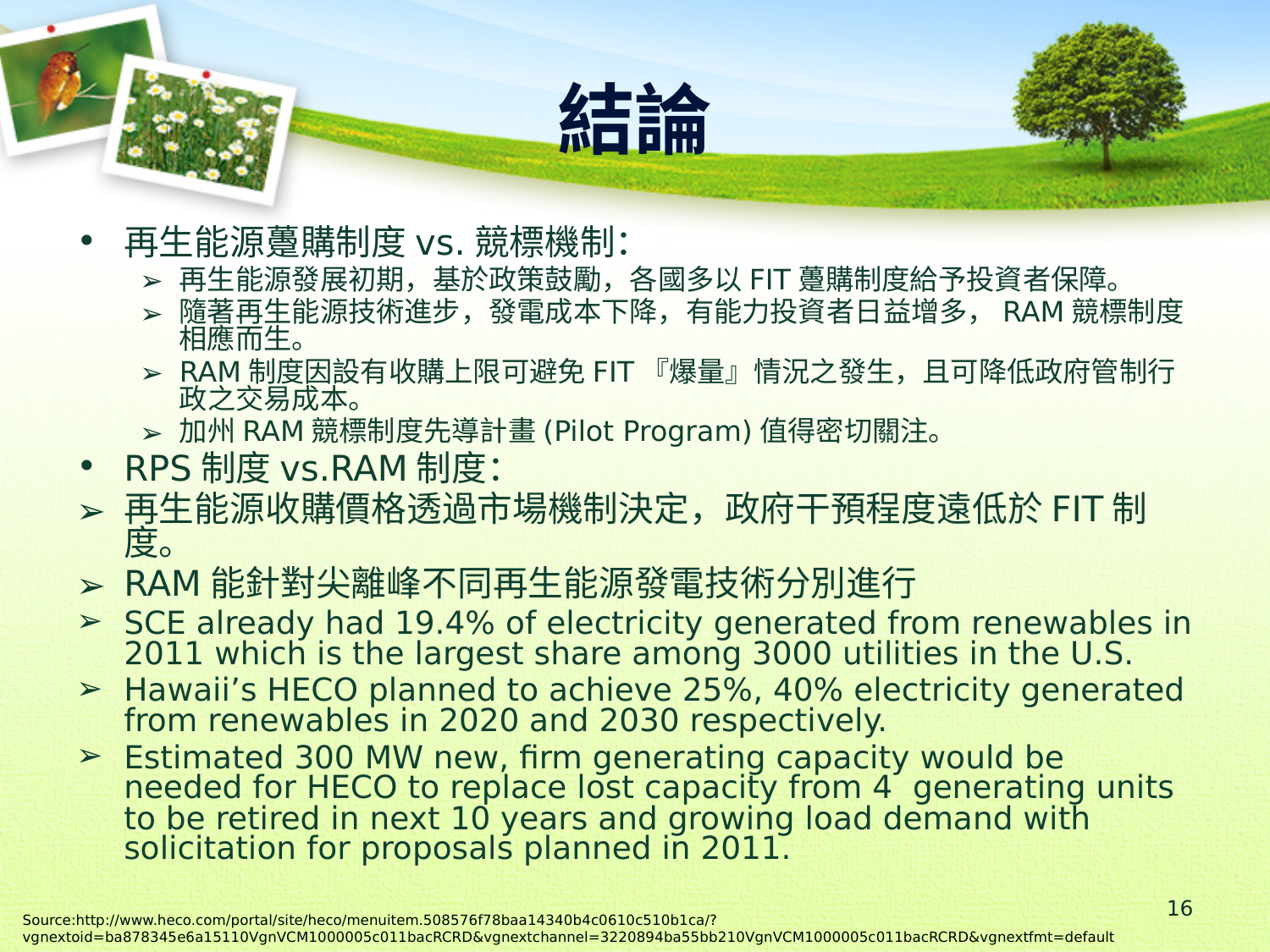

# 結論
再生能源躉購制度vs.競標機制：
再生能源發展初期，基於政策鼓勵，各國多以FIT躉購制度給予投資者保障。
隨著再生能源技術進步，發電成本下降，有能力投資者日益增多，RAM競標制度相應而生。
RAM制度因設有收購上限可避免FIT『爆量』情況之發生，且可降低政府管制行政之交易成本。
加州RAM競標制度先導計畫(Pilot Program)值得密切關注。
RPS制度vs.RAM制度：
再生能源收購價格透過市場機制決定，政府干預程度遠低於FIT制度。
RAM能針對尖離峰不同再生能源發電技術分別進行
SCE already had 19.4% of electricity generated from renewables in 2011 which is the largest share among 3000 utilities in the U.S.
Hawaii’s HECO planned to achieve 25%, 40% electricity generated from renewables in 2020 and 2030 respectively.
Estimated 300 MW new, firm generating capacity would be needed for HECO to replace lost capacity from 4  generating units to be retired in next 10 years and growing load demand with solicitation for proposals planned in 2011.

16
Source:http://www.heco.com/portal/site/heco/menuitem.508576f78baa14340b4c0610c510b1ca/?vgnextoid=ba878345e6a15110VgnVCM1000005c011bacRCRD&vgnextchannel=3220894ba55bb210VgnVCM1000005c011bacRCRD&vgnextfmt=default